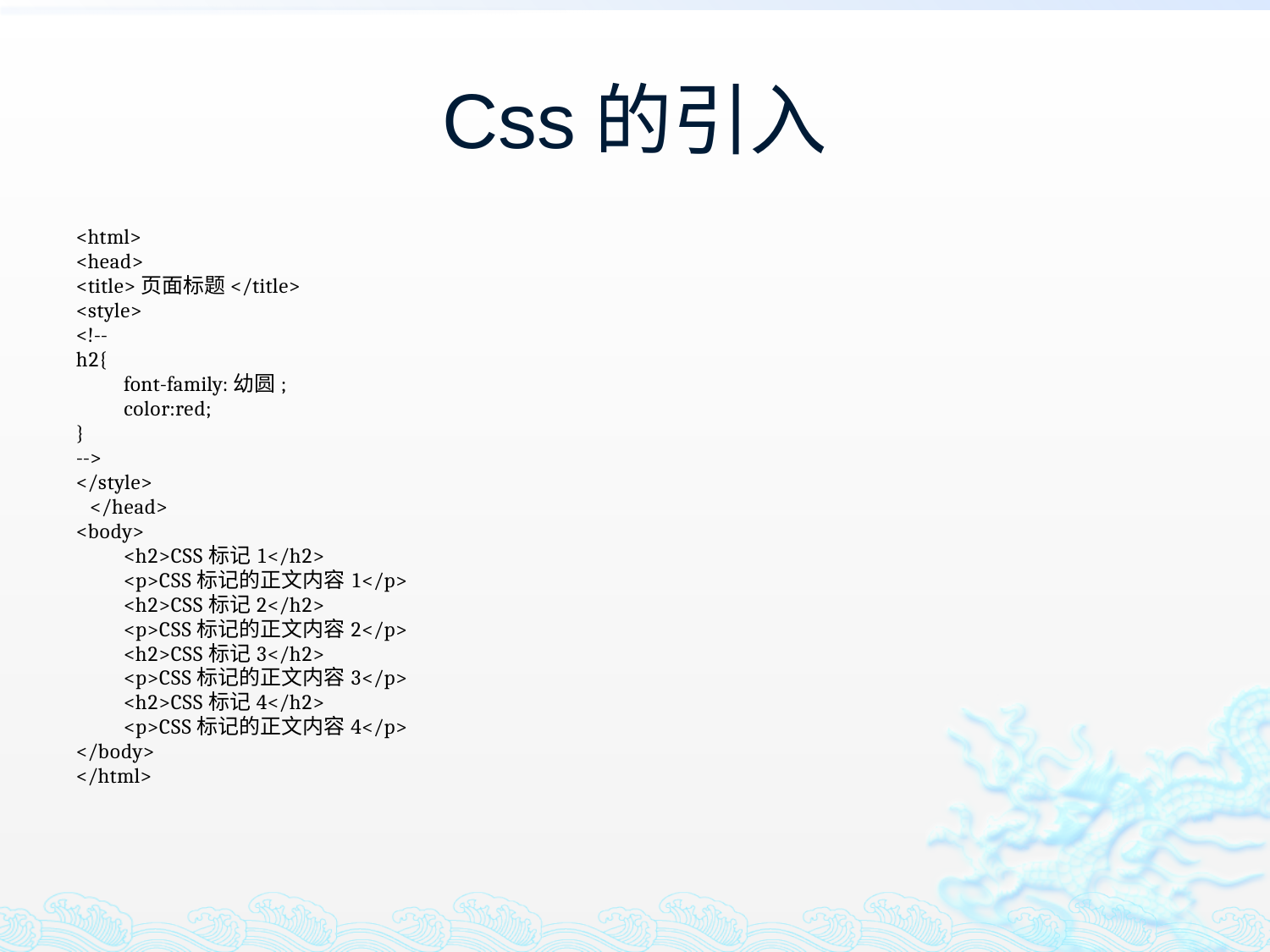

# Css的引入
<html>
<head>
<title>页面标题</title>
<style>
<!--
h2{
	font-family:幼圆;
	color:red;
}
-->
</style>
   </head>
<body>
	<h2>CSS标记1</h2>
	<p>CSS标记的正文内容1</p>
	<h2>CSS标记2</h2>
	<p>CSS标记的正文内容2</p>
	<h2>CSS标记3</h2>
	<p>CSS标记的正文内容3</p>
	<h2>CSS标记4</h2>
	<p>CSS标记的正文内容4</p>
</body>
</html>